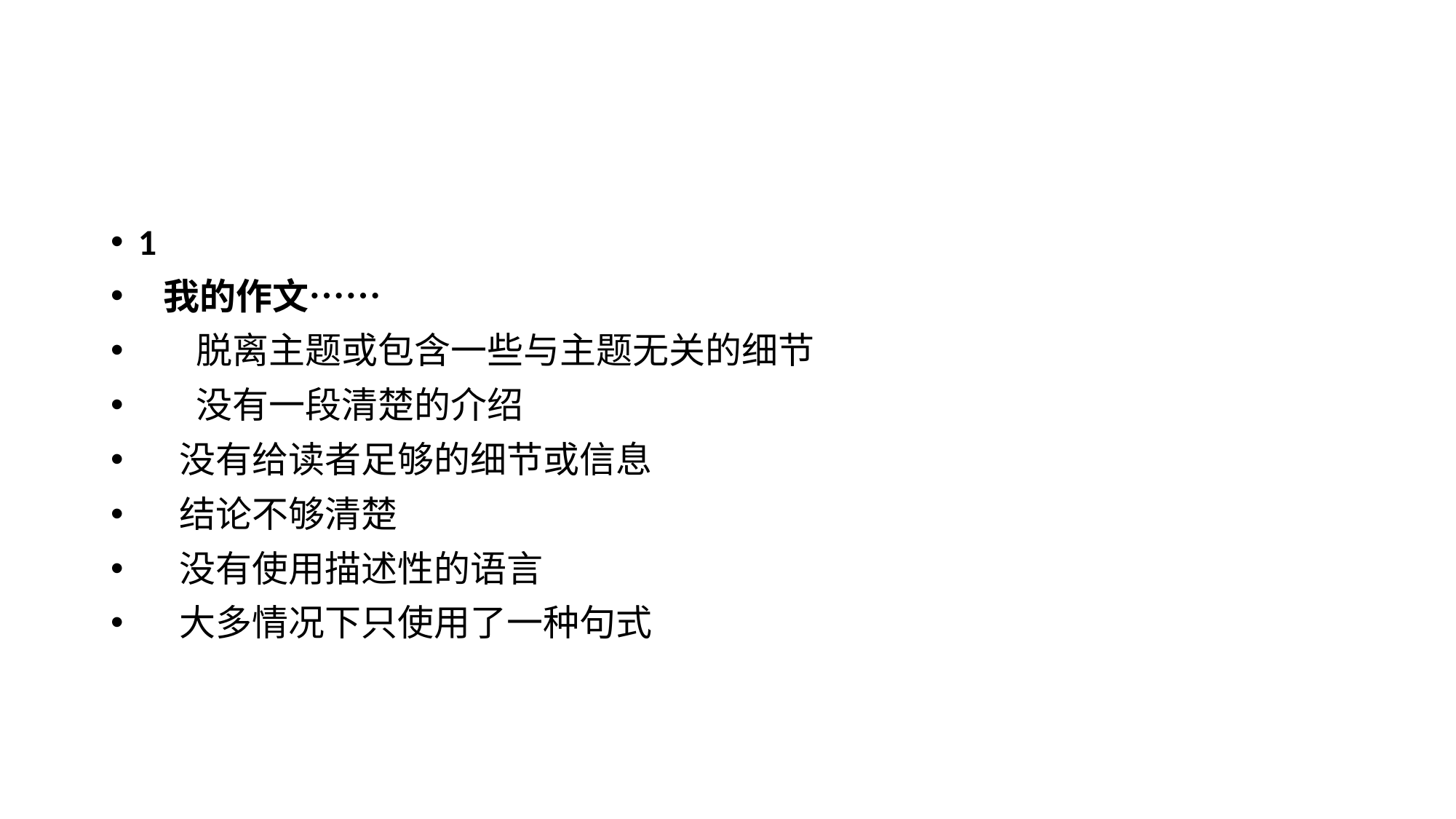

1
  我的作文……
      脱离主题或包含一些与主题无关的细节
      没有一段清楚的介绍
    没有给读者足够的细节或信息
    结论不够清楚
    没有使用描述性的语言
    大多情况下只使用了一种句式